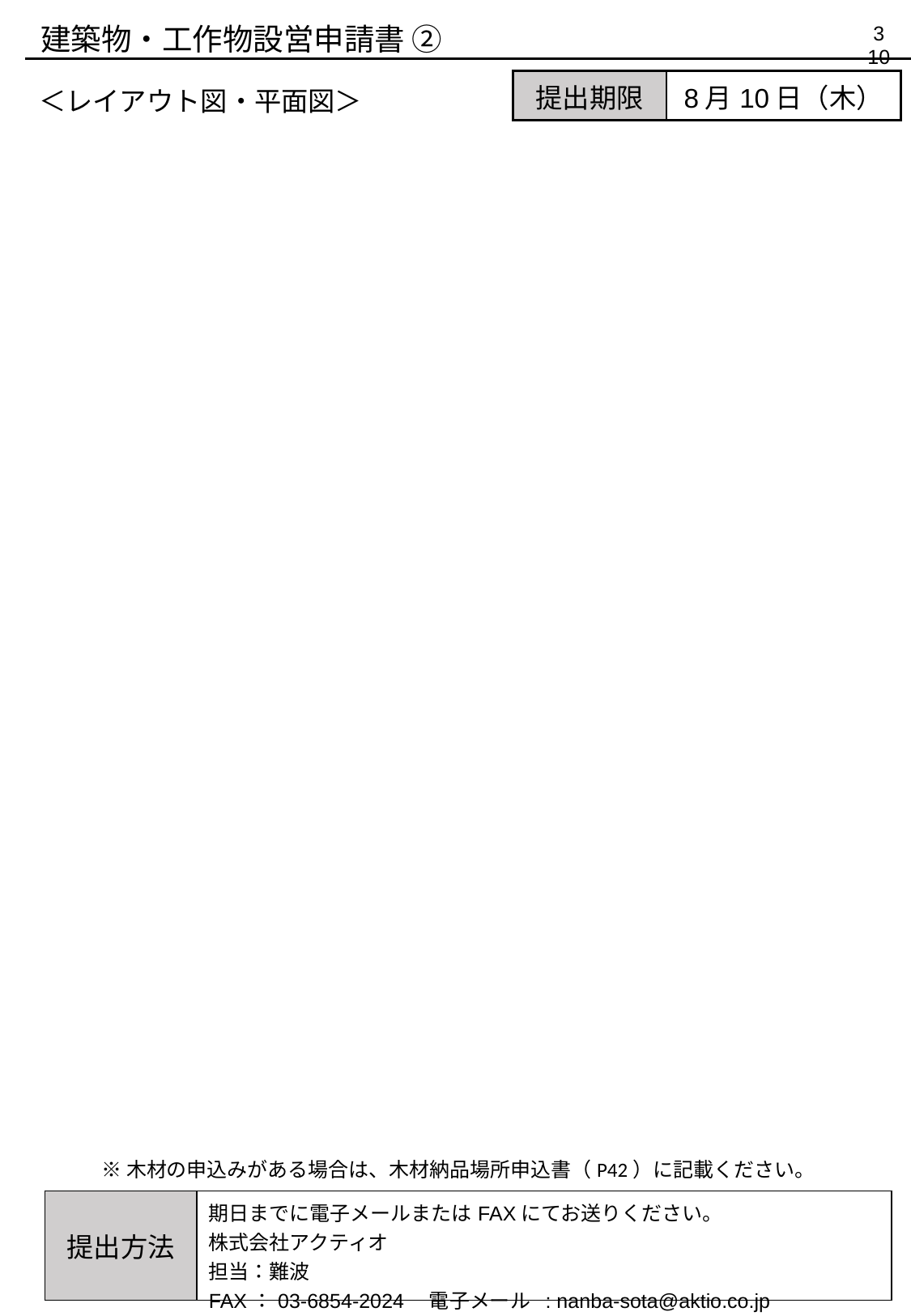

建築物・⼯作物設営申請書 ➁
310
| 提出期限 | 8月10日（木） |
| --- | --- |
＜レイアウト図・平面図＞
※木材の申込みがある場合は、木材納品場所申込書（P42）に記載ください。
| 提出方法 | 期日までに電子メールまたはFAXにてお送りください。 株式会社アクティオ 担当：難波 FAX：03-6854-2024　電子メール : nanba-sota@aktio.co.jp |
| --- | --- |